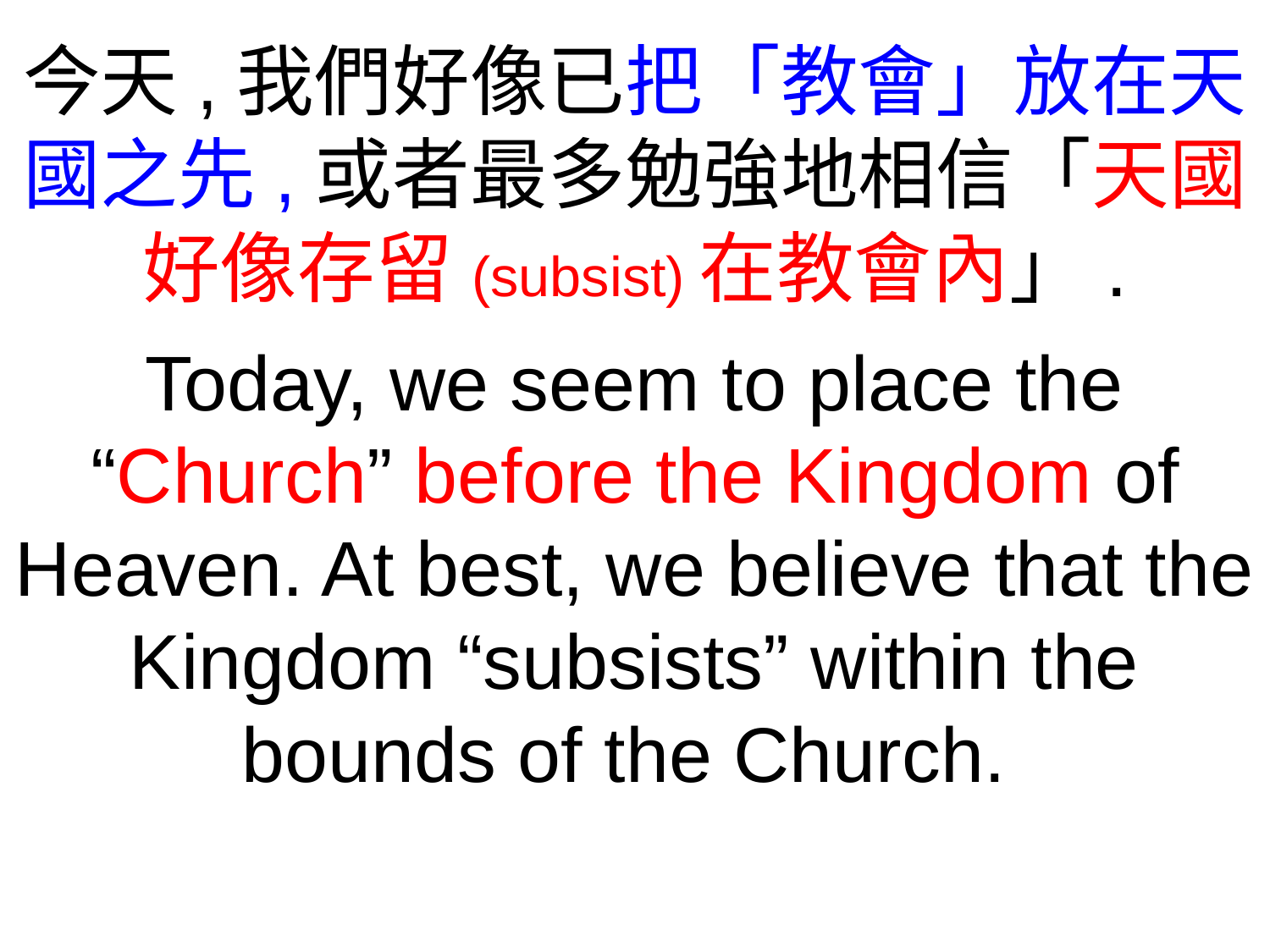

今天,我們好像已把「教會」放在天國之先,或者最多勉強地相信「天國好像存留(subsist)在教會內」.
Today, we seem to place the “Church” before the Kingdom of Heaven. At best, we believe that the Kingdom “subsists” within the bounds of the Church.